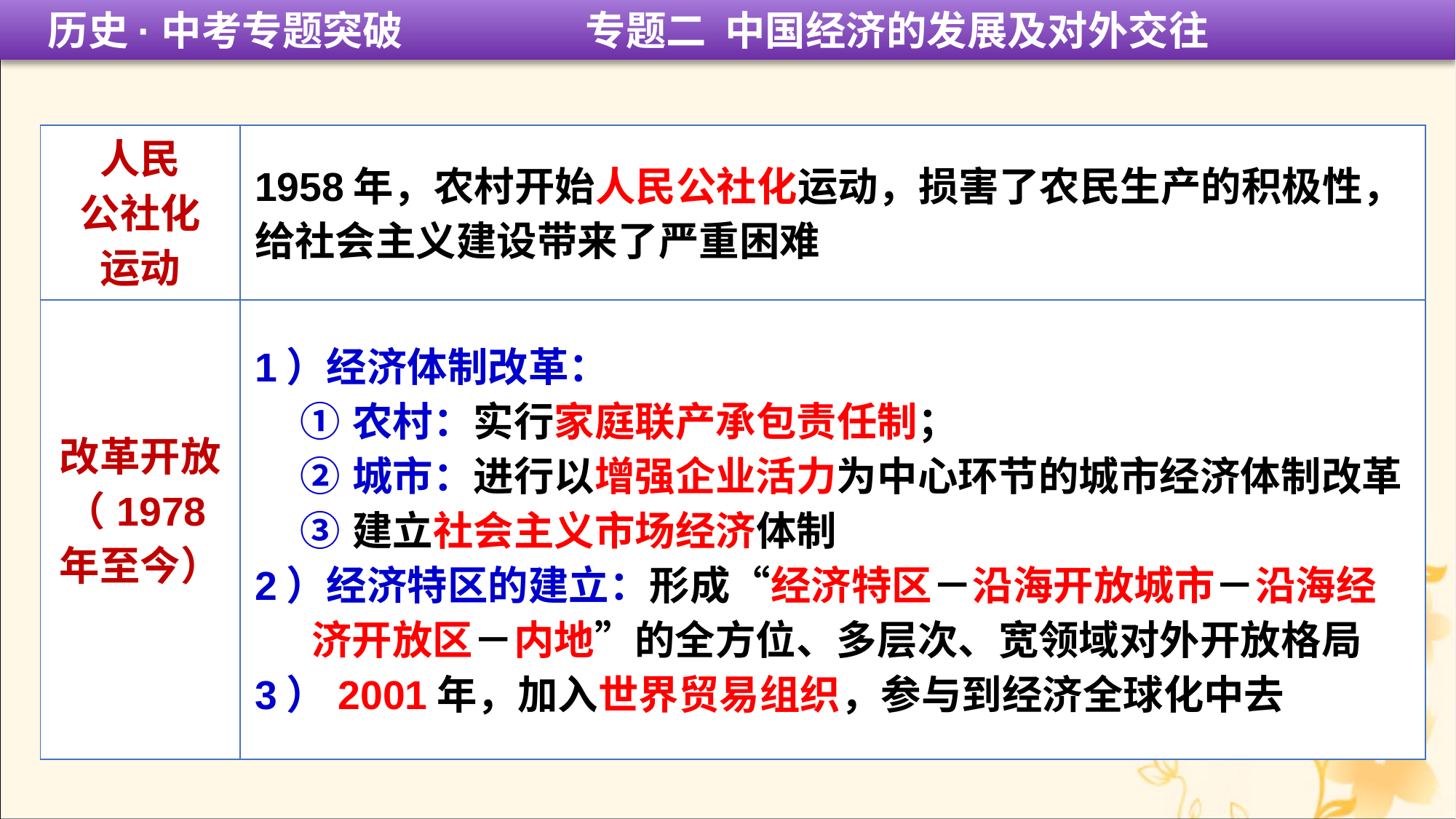

历史·中考专题突破                    专题二  中国经济的发展及对外交往
| 人民 公社化 运动 | 1958年，农村开始人民公社化运动，损害了农民生产的积极性，给社会主义建设带来了严重困难 |
| --- | --- |
| 改革开放 （1978年至今） | 1）经济体制改革： ①农村：实行家庭联产承包责任制； ②城市：进行以增强企业活力为中心环节的城市经济体制改革 ③建立社会主义市场经济体制 2）经济特区的建立：形成“经济特区－沿海开放城市－沿海经 济开放区－内地”的全方位、多层次、宽领域对外开放格局 3）2001年，加入世界贸易组织，参与到经济全球化中去 |